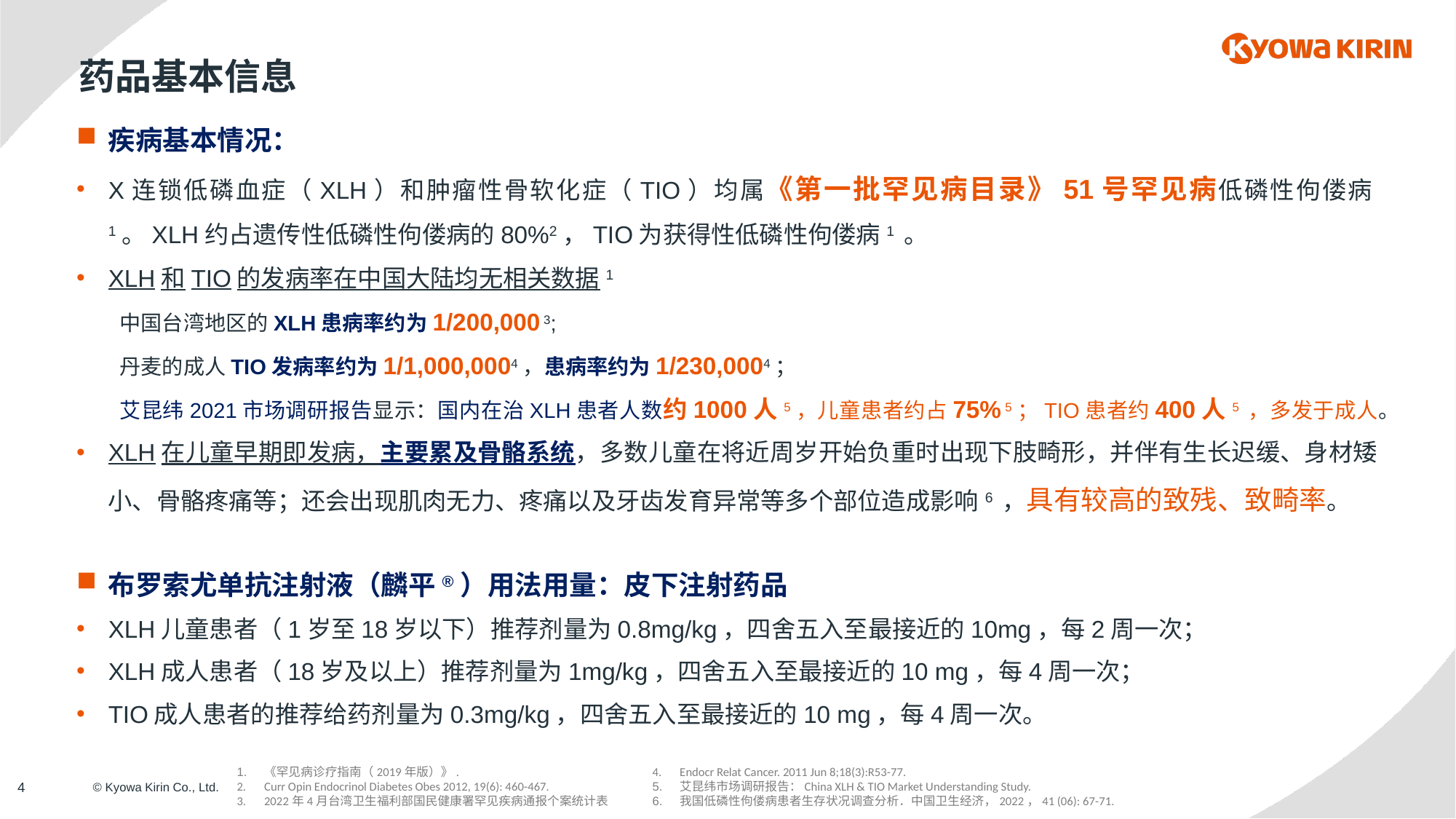

# 药品基本信息
疾病基本情况：
X连锁低磷血症（XLH）和肿瘤性骨软化症（TIO）均属《第一批罕见病目录》51号罕见病低磷性佝偻病1。XLH约占遗传性低磷性佝偻病的80%2，TIO为获得性低磷性佝偻病1 。
XLH和TIO的发病率在中国大陆均无相关数据1
中国台湾地区的XLH患病率约为1/200,000 3;
丹麦的成人TIO发病率约为1/1,000,0004，患病率约为1/230,0004；
艾昆纬2021市场调研报告显示：国内在治XLH患者人数约1000人5，儿童患者约占75% 5；TIO患者约400人5 ，多发于成人。
XLH在儿童早期即发病，主要累及骨骼系统，多数儿童在将近周岁开始负重时出现下肢畸形，并伴有生长迟缓、身材矮小、骨骼疼痛等；还会出现肌肉无力、疼痛以及牙齿发育异常等多个部位造成影响6 ，具有较高的致残、致畸率。

布罗索尤单抗注射液（麟平®）用法用量：皮下注射药品
XLH儿童患者（1岁至18岁以下）推荐剂量为0.8mg/kg，四舍五入至最接近的10mg，每2周一次；
XLH成人患者（18岁及以上）推荐剂量为1mg/kg，四舍五入至最接近的10 mg，每4周一次；
TIO成人患者的推荐给药剂量为0.3mg/kg，四舍五入至最接近的10 mg，每4周一次。
Endocr Relat Cancer. 2011 Jun 8;18(3):R53-77.
艾昆纬市场调研报告：China XLH & TIO Market Understanding Study.
我国低磷性佝偻病患者生存状况调查分析．中国卫生经济，2022，41 (06): 67-71.
《罕见病诊疗指南（2019年版）》.
Curr Opin Endocrinol Diabetes Obes 2012, 19(6): 460-467.
2022年4月台湾卫生福利部国民健康署罕见疾病通报个案统计表